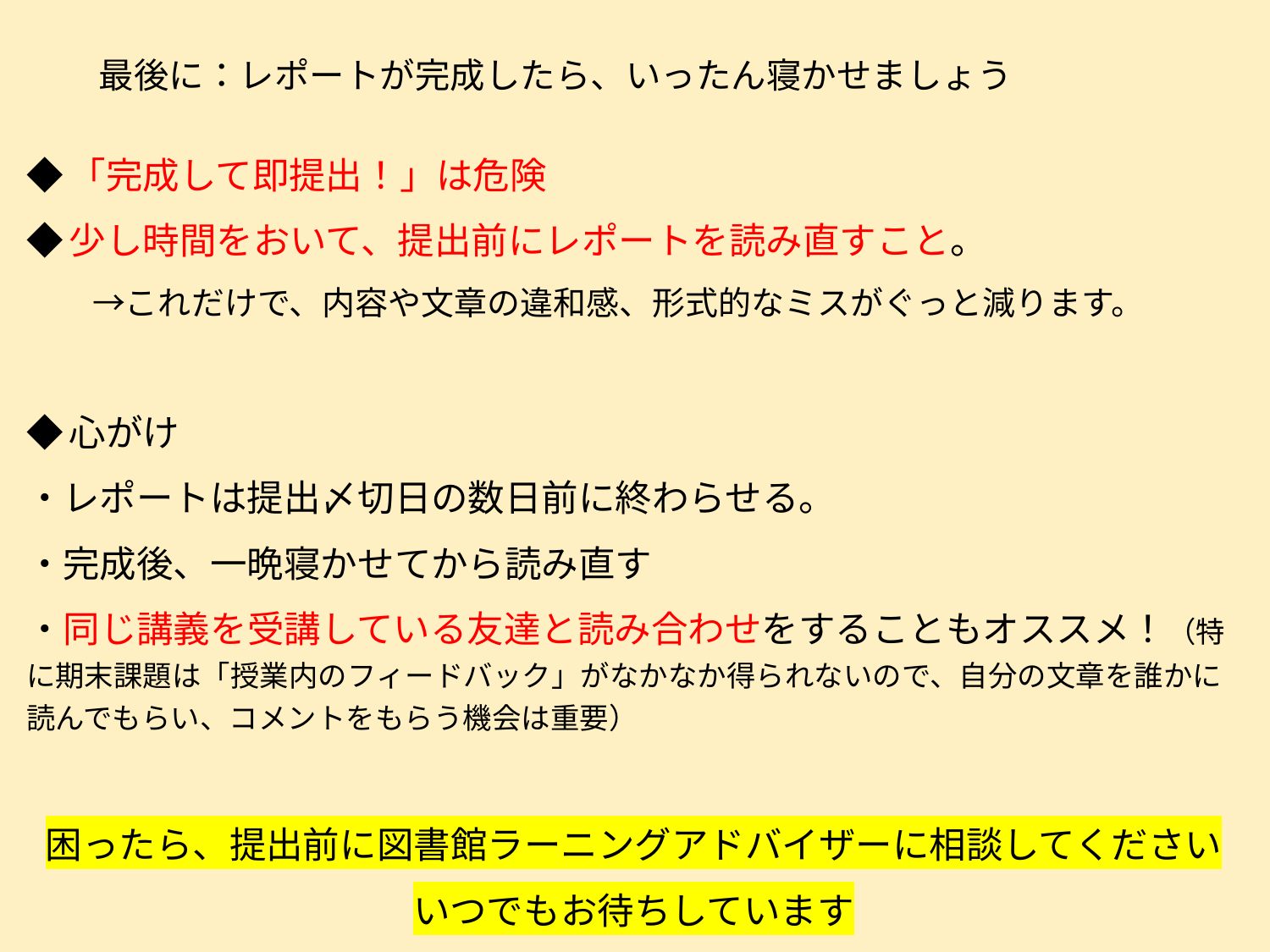

# 最後に：レポートが完成したら、いったん寝かせましょう
◆「完成して即提出！」は危険
◆少し時間をおいて、提出前にレポートを読み直すこと。
　　→これだけで、内容や文章の違和感、形式的なミスがぐっと減ります。

◆心がけ
・レポートは提出〆切日の数日前に終わらせる。
・完成後、一晩寝かせてから読み直す
・同じ講義を受講している友達と読み合わせをすることもオススメ！（特に期末課題は「授業内のフィードバック」がなかなか得られないので、自分の文章を誰かに読んでもらい、コメントをもらう機会は重要）

困ったら、提出前に図書館ラーニングアドバイザーに相談してください
いつでもお待ちしています